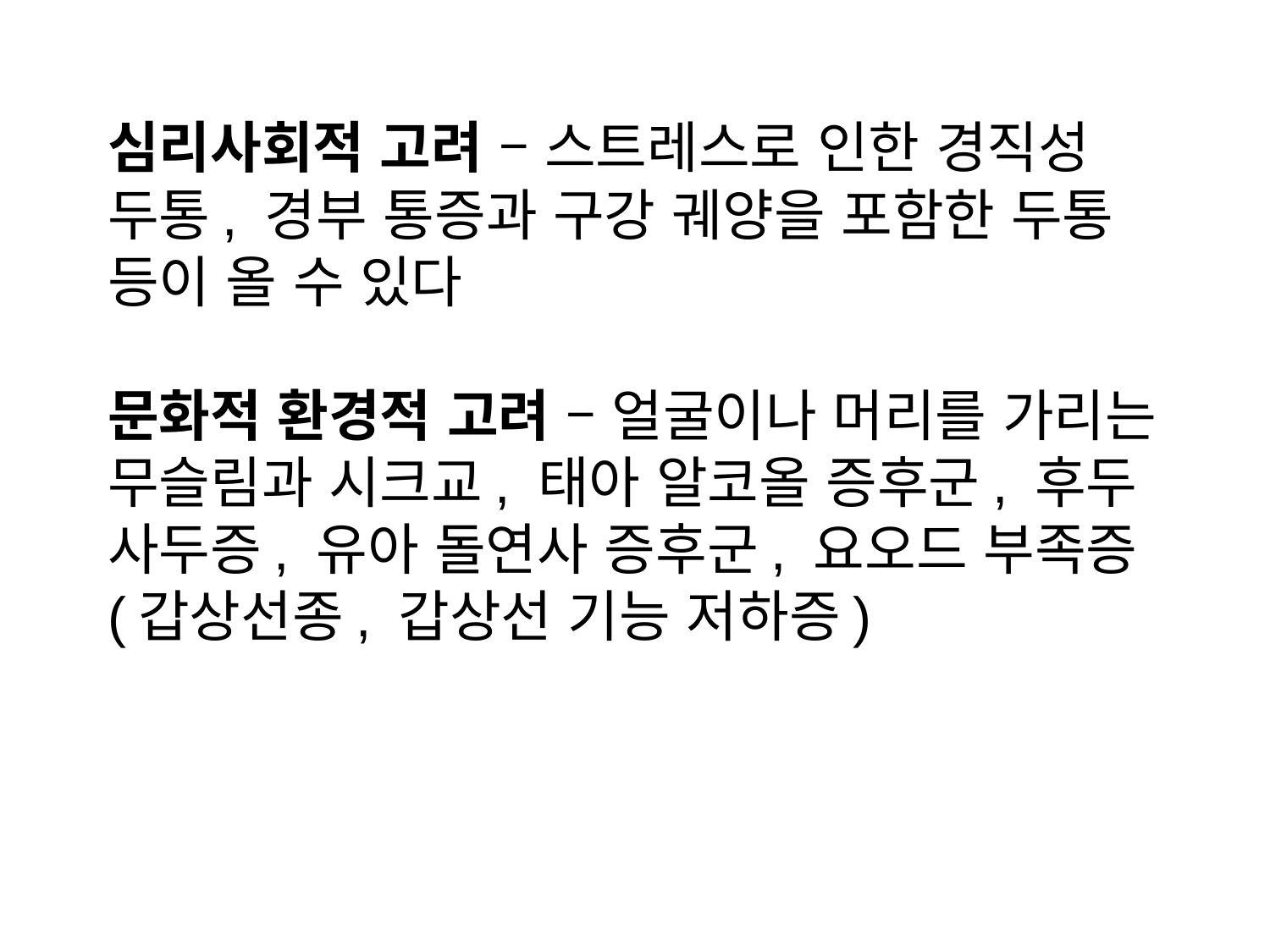

# 심리사회적 고려 – 스트레스로 인한 경직성 두통, 경부 통증과 구강 궤양을 포함한 두통 등이 올 수 있다 문화적 환경적 고려 – 얼굴이나 머리를 가리는 무슬림과 시크교, 태아 알코올 증후군, 후두 사두증, 유아 돌연사 증후군, 요오드 부족증(갑상선종, 갑상선 기능 저하증)